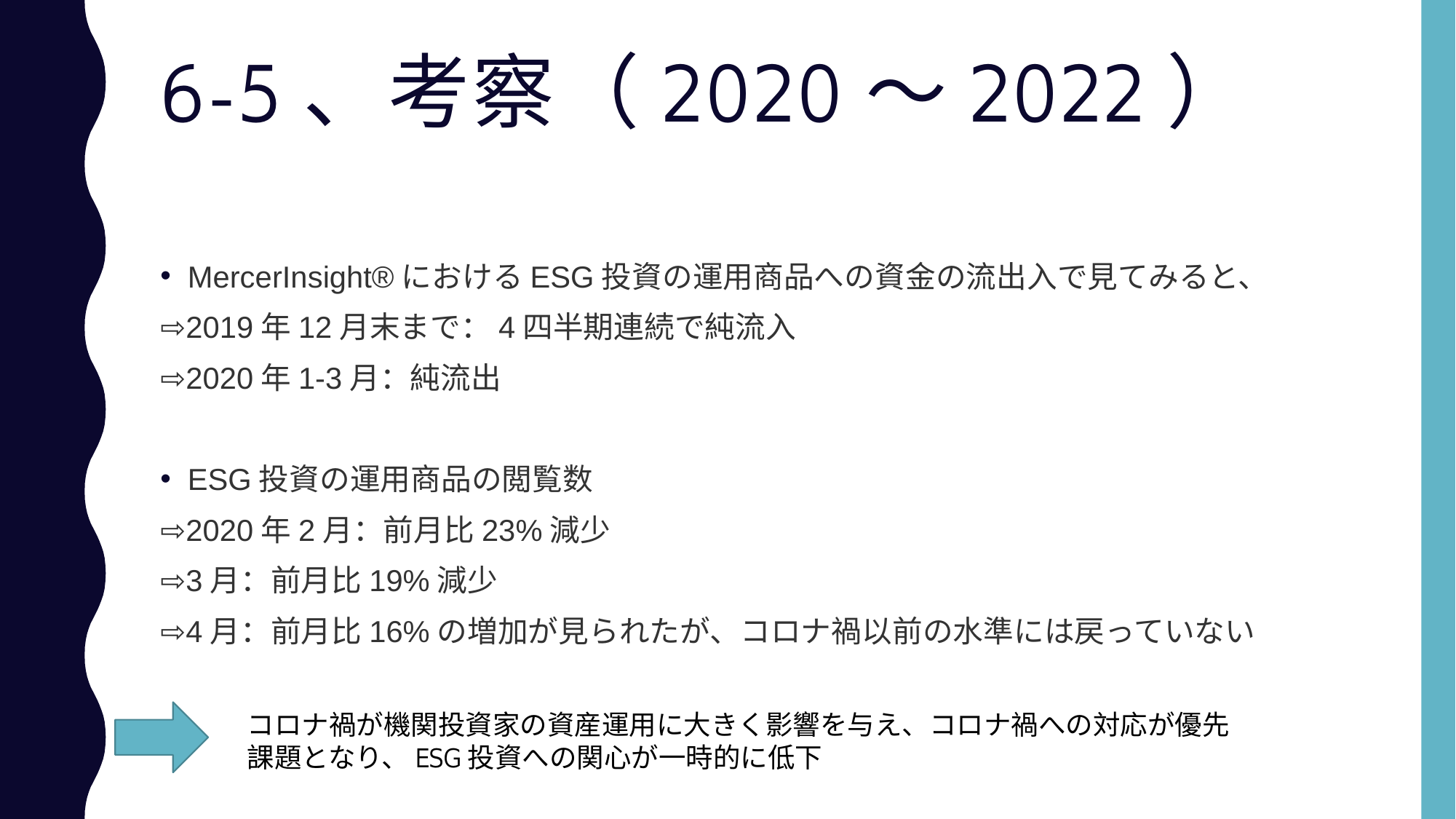

# 6-5、考察（2020〜2022）
MercerInsight®におけるESG投資の運用商品への資金の流出入で見てみると、
⇨2019年12月末まで：4四半期連続で純流入
⇨2020年1-3月：純流出

ESG投資の運用商品の閲覧数
⇨2020年2月：前月比23%減少
⇨3月：前月比19%減少
⇨4月：前月比16%の増加が見られたが、コロナ禍以前の水準には戻っていない

コロナ禍が機関投資家の資産運用に大きく影響を与え、コロナ禍への対応が優先課題となり、ESG投資への関心が一時的に低下